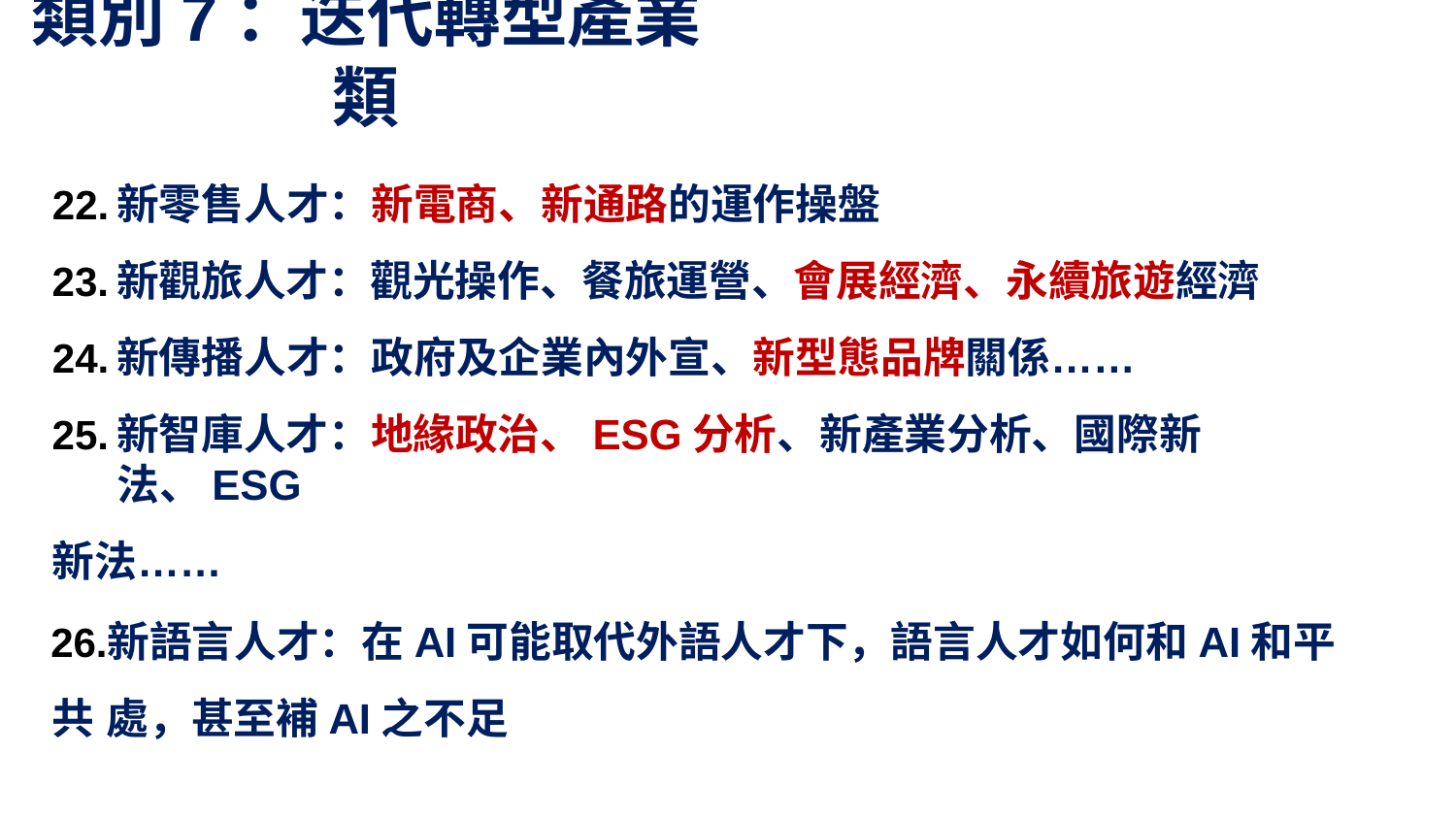

# 類別7：迭代轉型產業類
新零售人才：新電商、新通路的運作操盤
新觀旅人才：觀光操作、餐旅運營、會展經濟、永續旅遊經濟
新傳播人才：政府及企業內外宣、新型態品牌關係……
新智庫人才：地緣政治、ESG分析、新產業分析、國際新法、ESG
新法……
新語言人才：在AI可能取代外語人才下，語言人才如何和AI和平共 處，甚至補AI之不足